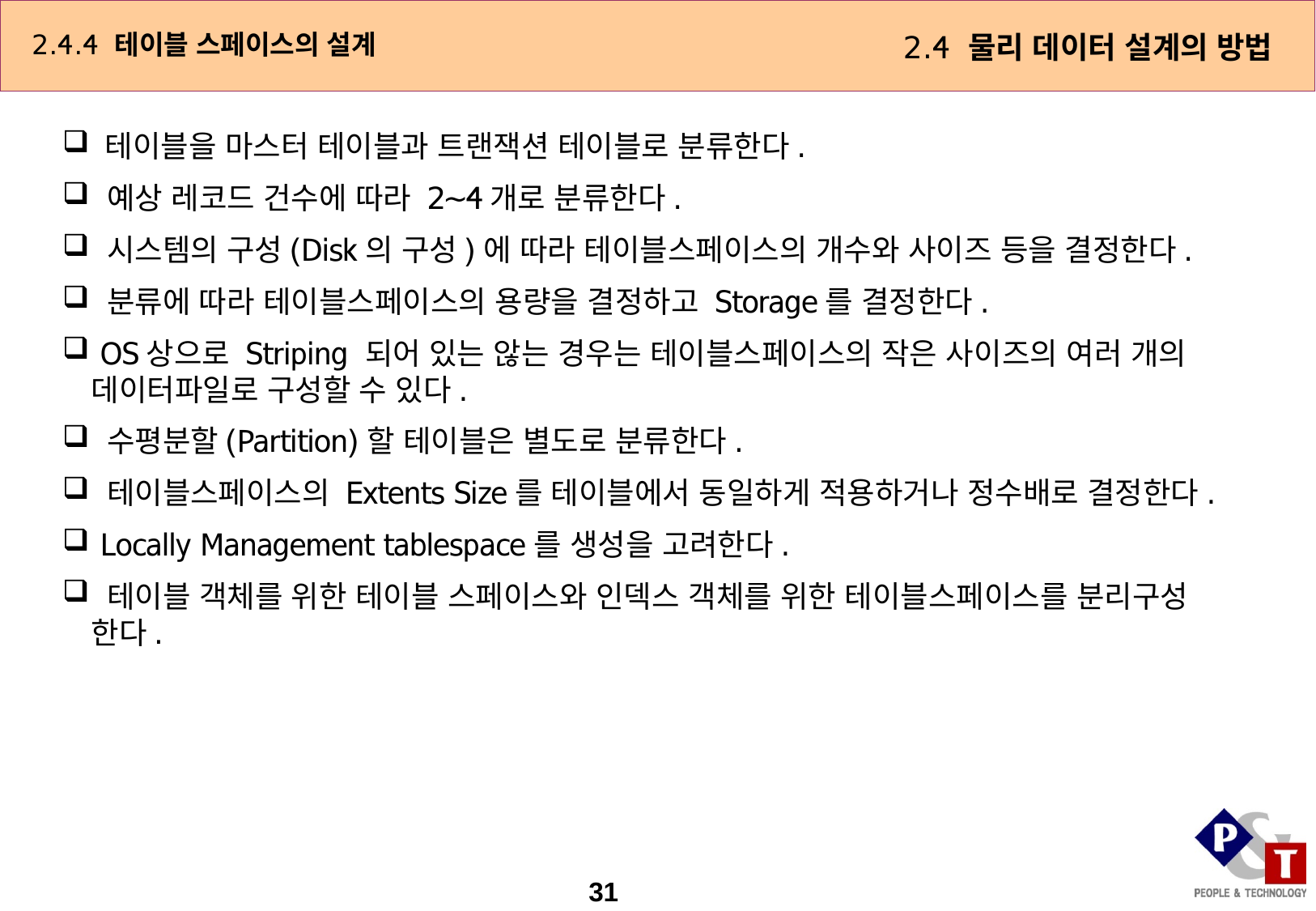

2.4.4 테이블 스페이스의 설계
2.4 물리 데이터 설계의 방법
 테이블을 마스터 테이블과 트랜잭션 테이블로 분류한다.
 예상 레코드 건수에 따라 2~4개로 분류한다.
 시스템의 구성(Disk의 구성)에 따라 테이블스페이스의 개수와 사이즈 등을 결정한다.
 분류에 따라 테이블스페이스의 용량을 결정하고 Storage를 결정한다.
 OS상으로 Striping 되어 있는 않는 경우는 테이블스페이스의 작은 사이즈의 여러 개의 데이터파일로 구성할 수 있다.
 수평분할(Partition)할 테이블은 별도로 분류한다.
 테이블스페이스의 Extents Size를 테이블에서 동일하게 적용하거나 정수배로 결정한다.
 Locally Management tablespace를 생성을 고려한다.
 테이블 객체를 위한 테이블 스페이스와 인덱스 객체를 위한 테이블스페이스를 분리구성 한다.